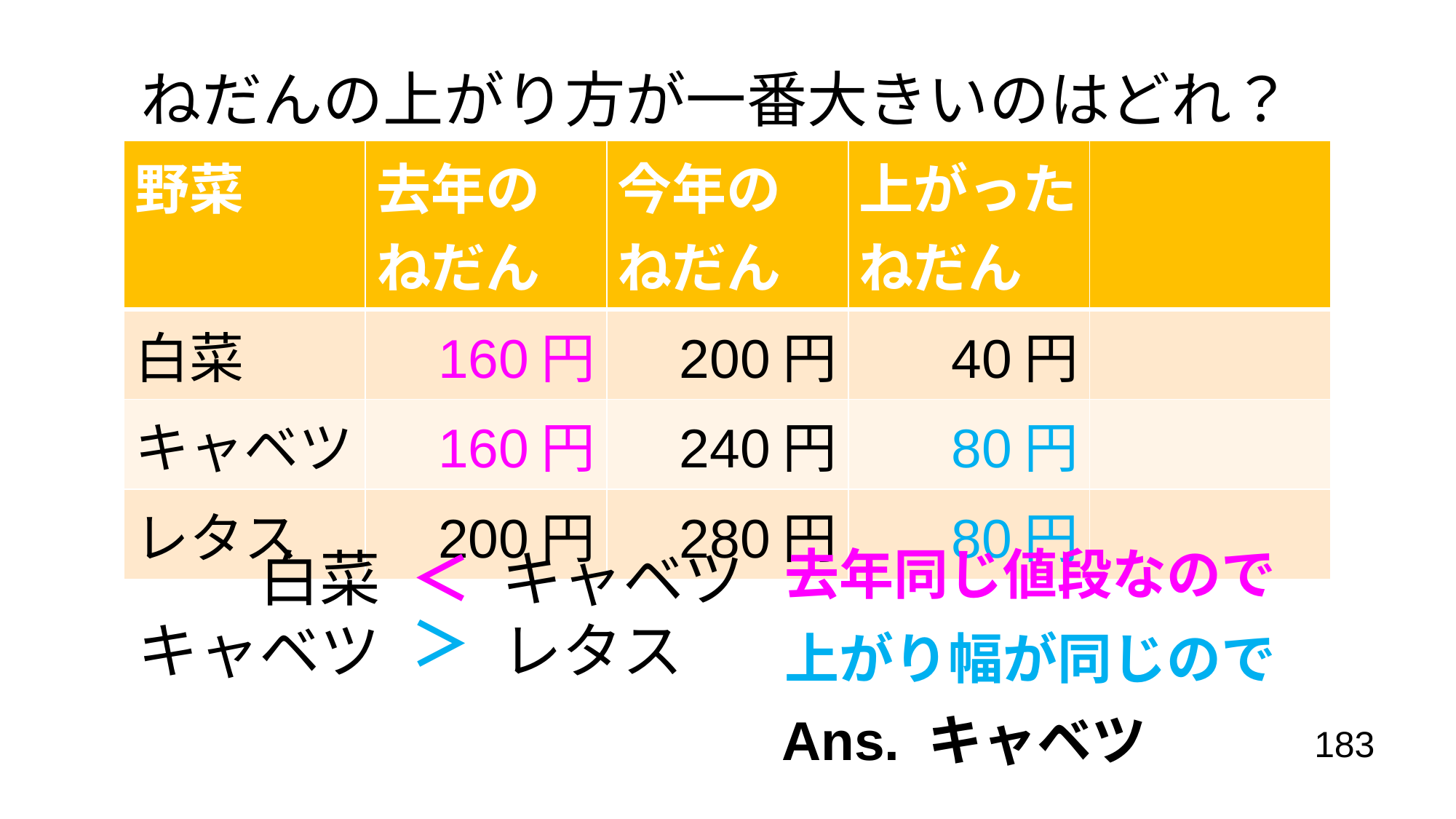

ねだんの上がり方が一番大きいのはどれ？
| 野菜 | 去年の ねだん | 今年の ねだん | 上がった ねだん |  |
| --- | --- | --- | --- | --- |
| 白菜 | 160円 | 200円 | 40円 |  |
| キャベツ | 160円 | 240円 | 80円 |  |
| レタス | 200円 | 280円 | 80円 |  |
　　白菜　　キャベツ
キャベツ　　レタス
＜
去年同じ値段なので
＞
上がり幅が同じので
Ans. キャベツ
183